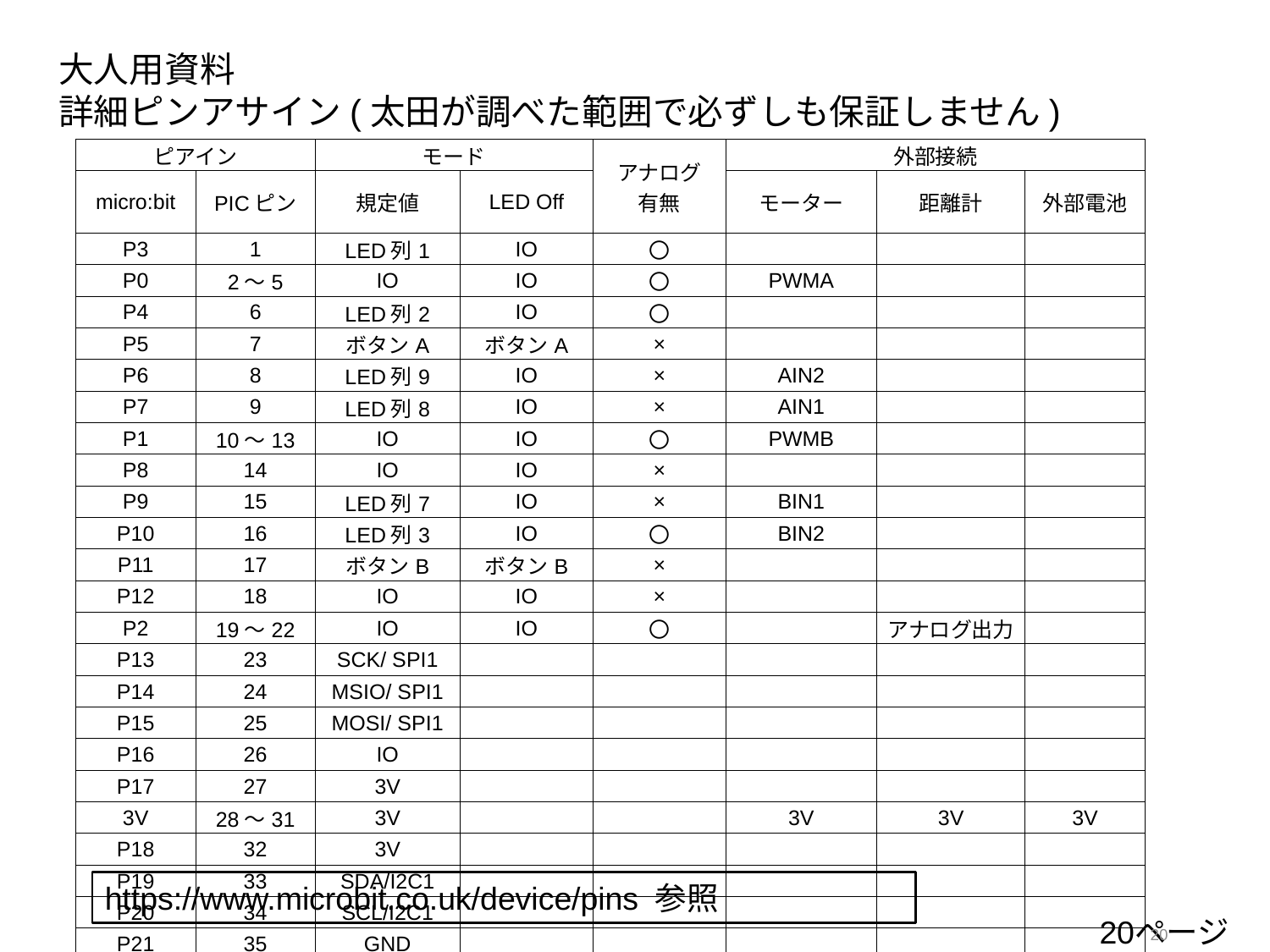

大人用資料
詳細ピンアサイン(太田が調べた範囲で必ずしも保証しません)
| ピアイン |  | モード |  | アナログ 有無 | 外部接続 |  |  |
| --- | --- | --- | --- | --- | --- | --- | --- |
| micro:bit | PICピン | 規定値 | LED Off |  | モーター | 距離計 | 外部電池 |
| P3 | 1 | LED列1 | IO | 〇 |  |  |  |
| P0 | 2～5 | IO | IO | 〇 | PWMA |  |  |
| P4 | 6 | LED列2 | IO | 〇 |  |  |  |
| P5 | 7 | ボタンA | ボタンA | × |  |  |  |
| P6 | 8 | LED列9 | IO | × | AIN2 |  |  |
| P7 | 9 | LED列8 | IO | × | AIN1 |  |  |
| P1 | 10～13 | IO | IO | 〇 | PWMB |  |  |
| P8 | 14 | IO | IO | × |  |  |  |
| P9 | 15 | LED列7 | IO | × | BIN1 |  |  |
| P10 | 16 | LED列3 | IO | 〇 | BIN2 |  |  |
| P11 | 17 | ボタンB | ボタンB | × |  |  |  |
| P12 | 18 | IO | IO | × |  |  |  |
| P2 | 19～22 | IO | IO | 〇 |  | アナログ出力 |  |
| P13 | 23 | SCK/ SPI1 |  |  |  |  |  |
| P14 | 24 | MSIO/ SPI1 |  |  |  |  |  |
| P15 | 25 | MOSI/ SPI1 |  |  |  |  |  |
| P16 | 26 | IO |  |  |  |  |  |
| P17 | 27 | 3V |  |  |  |  |  |
| 3V | 28～31 | 3V |  |  | 3V | 3V | 3V |
| P18 | 32 | 3V |  |  |  |  |  |
| P19 | 33 | SDA/I2C1 |  |  |  |  |  |
| P20 | 34 | SCL/I2C1 |  |  |  |  |  |
| P21 | 35 | GND |  |  |  |  |  |
| GND | 36～39 | GND |  |  | GND | GND | GND |
| P22 | 40 | GND |  |  |  |  |  |
https://www.microbit.co.uk/device/pins 参照
20ページ
20